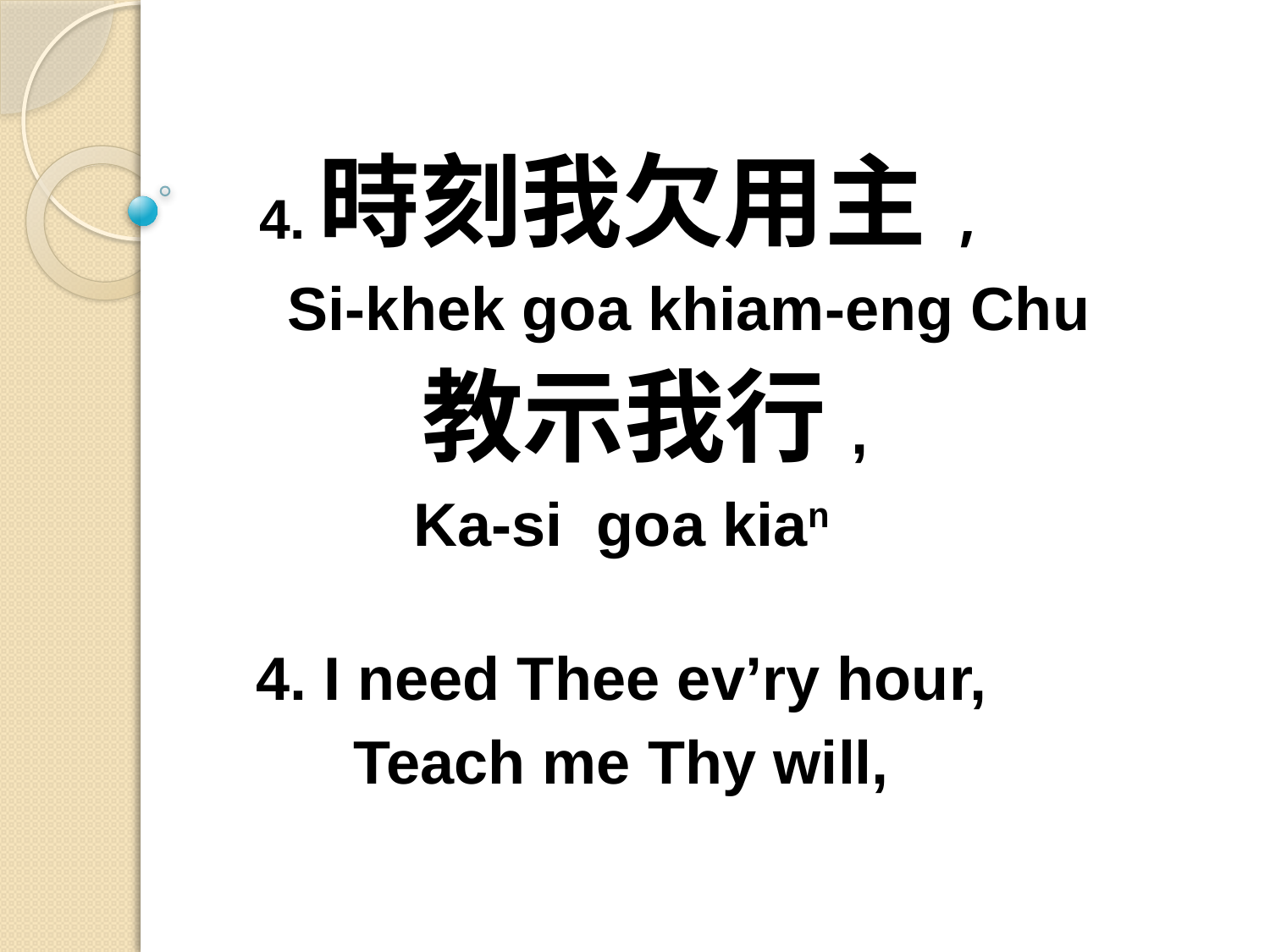

4.時刻我欠用主,
        Si-khek goa khiam-eng Chu
 教示我行,
Ka-si  goa kian

4. I need Thee ev’ry hour,
Teach me Thy will,